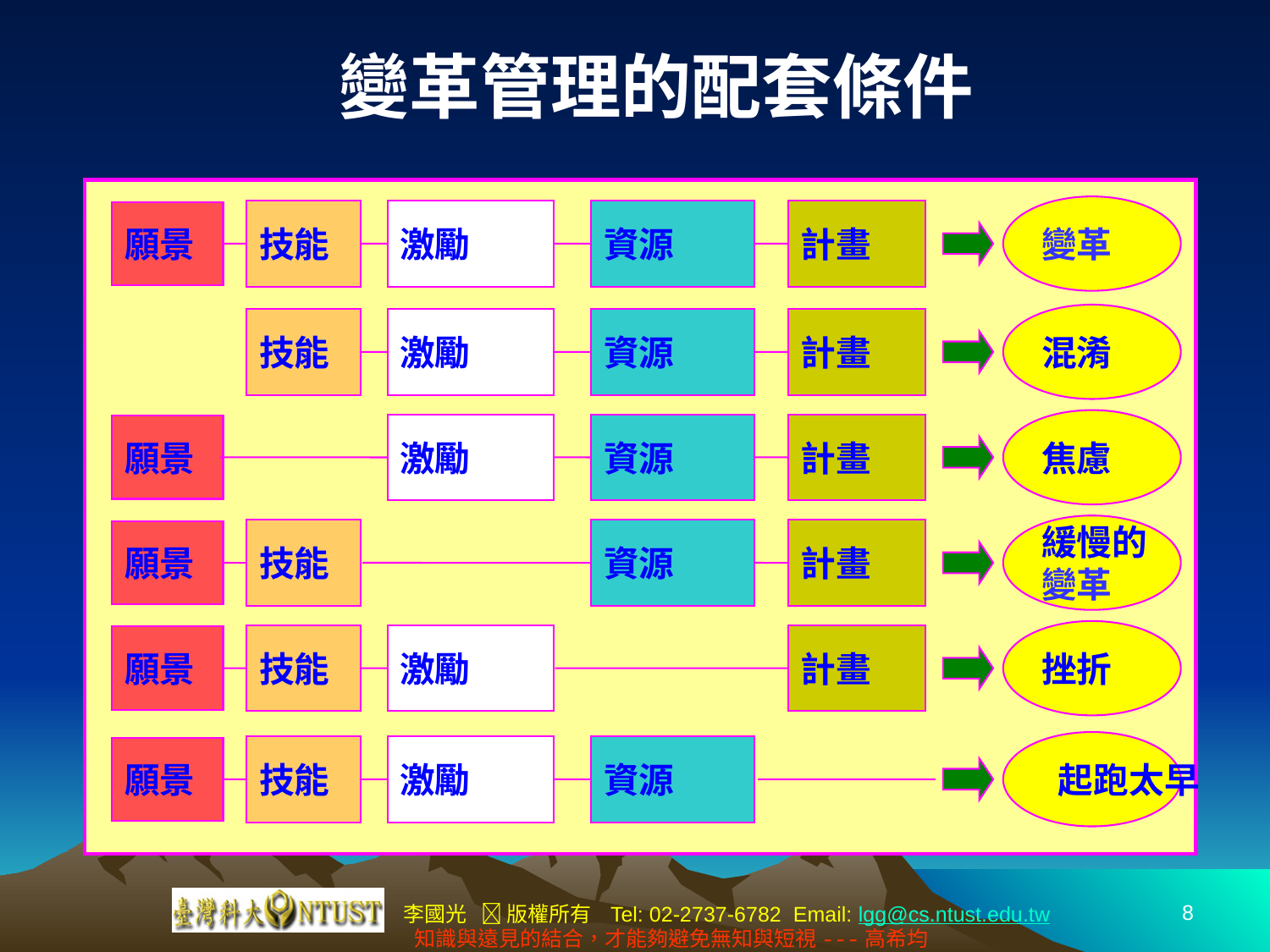

# 變革管理的配套條件

變革
混淆
焦慮
緩慢的
變革
挫折
 起跑太早
技能

技能

技能
技能

技能

激勵

激勵

激勵

激勵
激勵

資源

資源

資源

資源

資源
計畫
計畫
計畫
計畫
計畫

願景

願景
願景

願景

願景

8